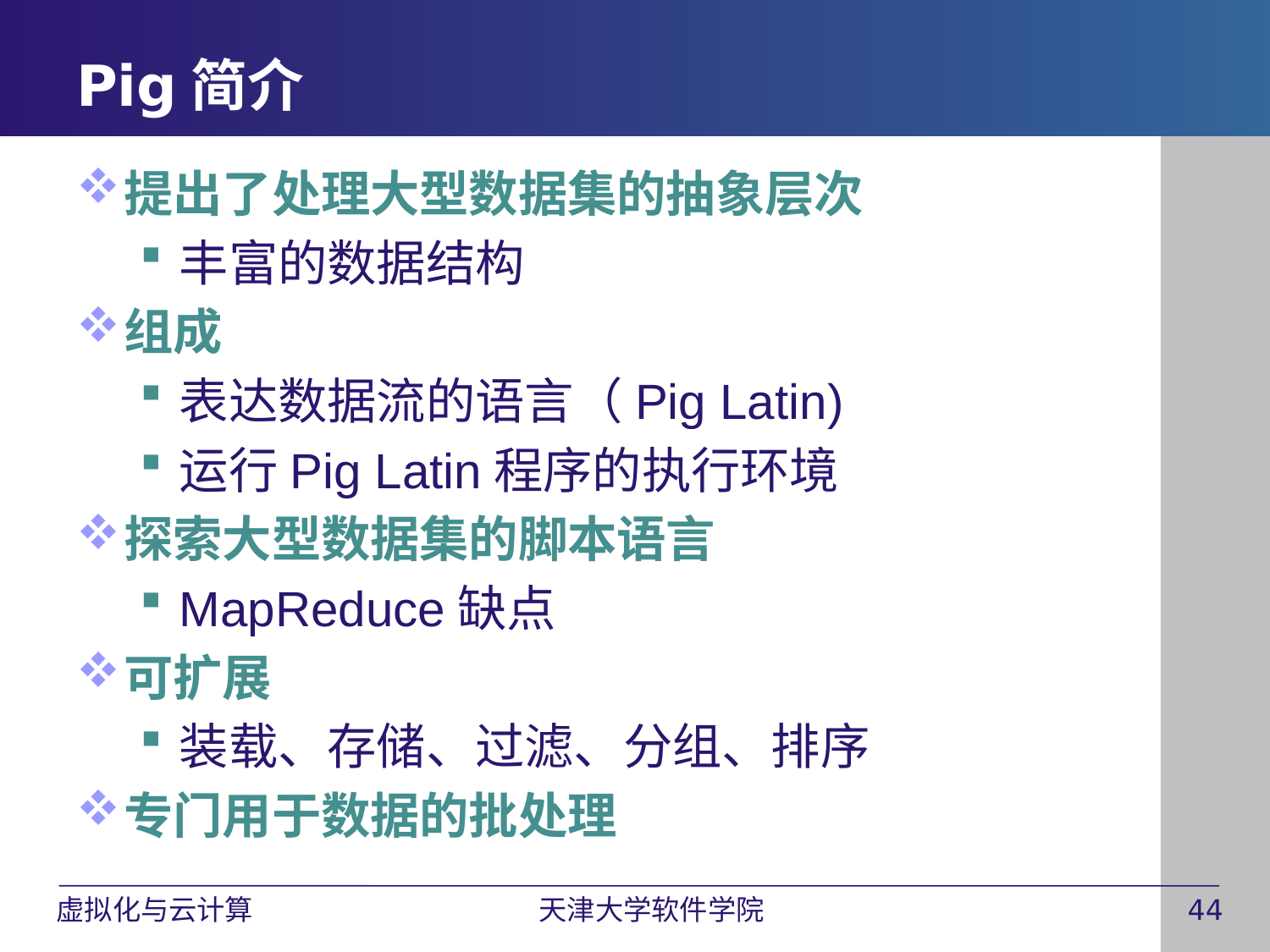

# Pig简介
提出了处理大型数据集的抽象层次
丰富的数据结构
组成
表达数据流的语言（Pig Latin)
运行Pig Latin程序的执行环境
探索大型数据集的脚本语言
MapReduce缺点
可扩展
装载、存储、过滤、分组、排序
专门用于数据的批处理